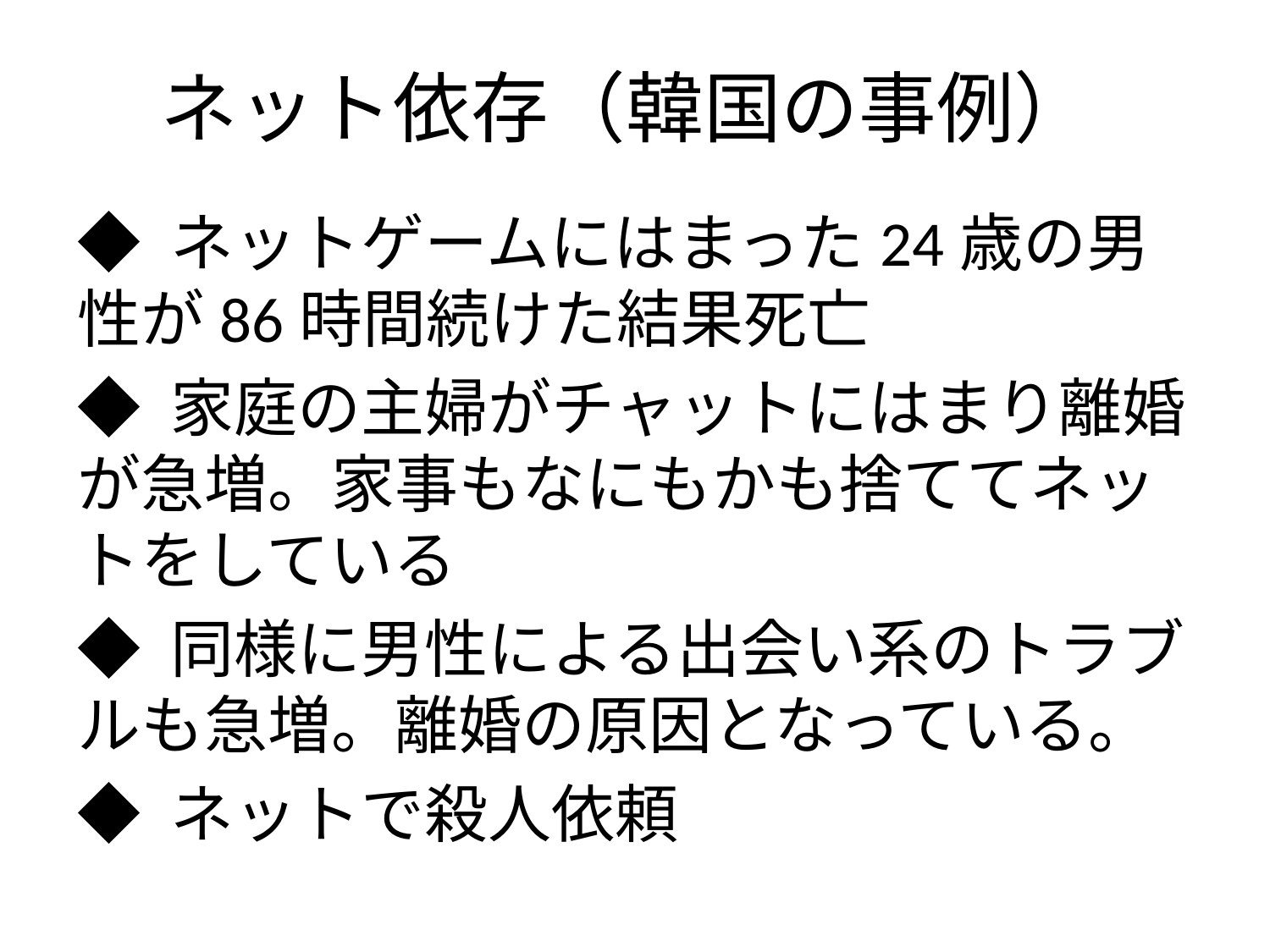

# ネット依存（韓国の事例）
◆ ネットゲームにはまった24歳の男性が86時間続けた結果死亡
◆ 家庭の主婦がチャットにはまり離婚が急増。家事もなにもかも捨ててネットをしている
◆ 同様に男性による出会い系のトラブルも急増。離婚の原因となっている。
◆ ネットで殺人依頼